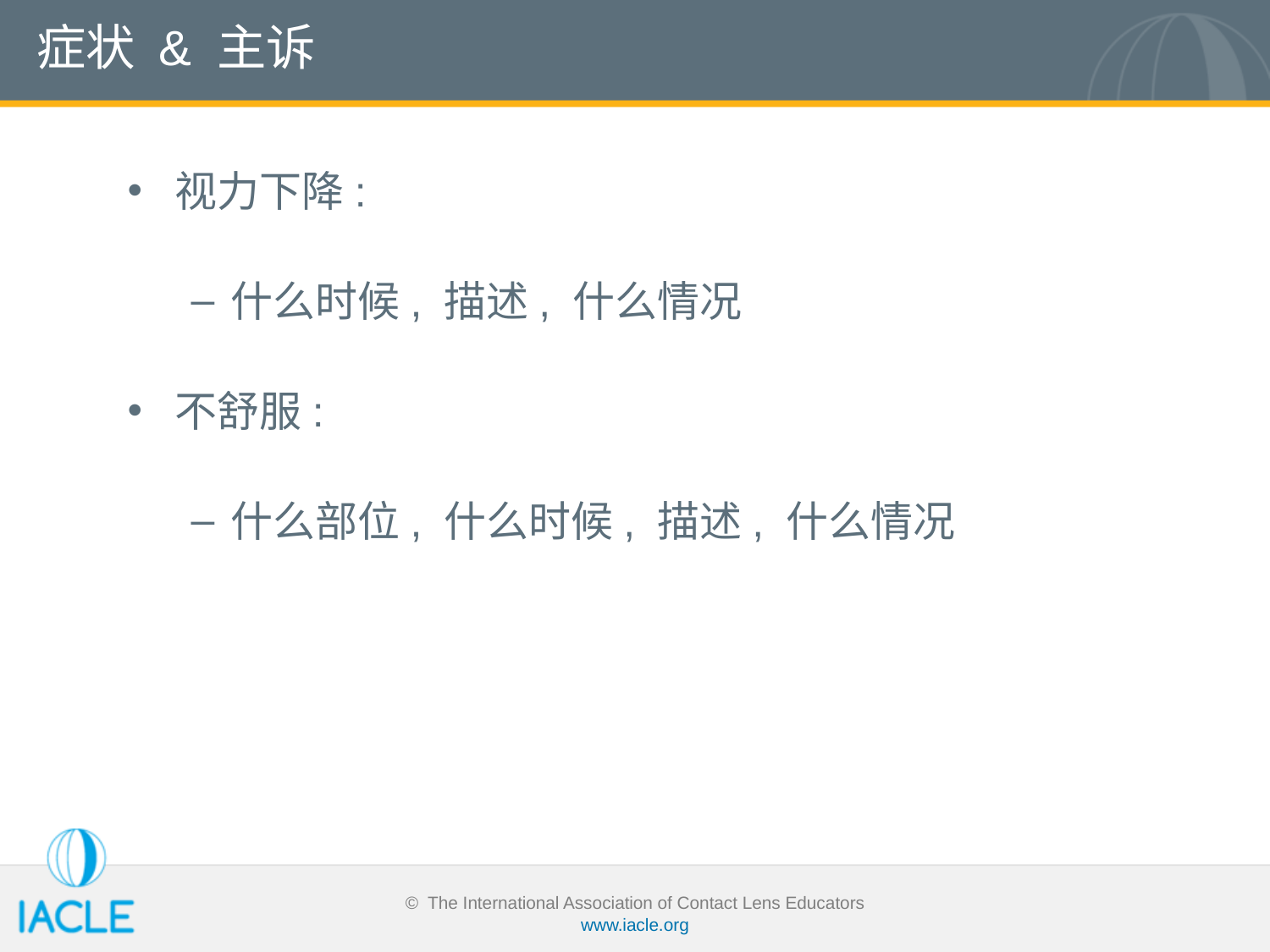

# 症状 & 主诉
视力下降:
什么时候, 描述, 什么情况
不舒服:
什么部位, 什么时候, 描述, 什么情况